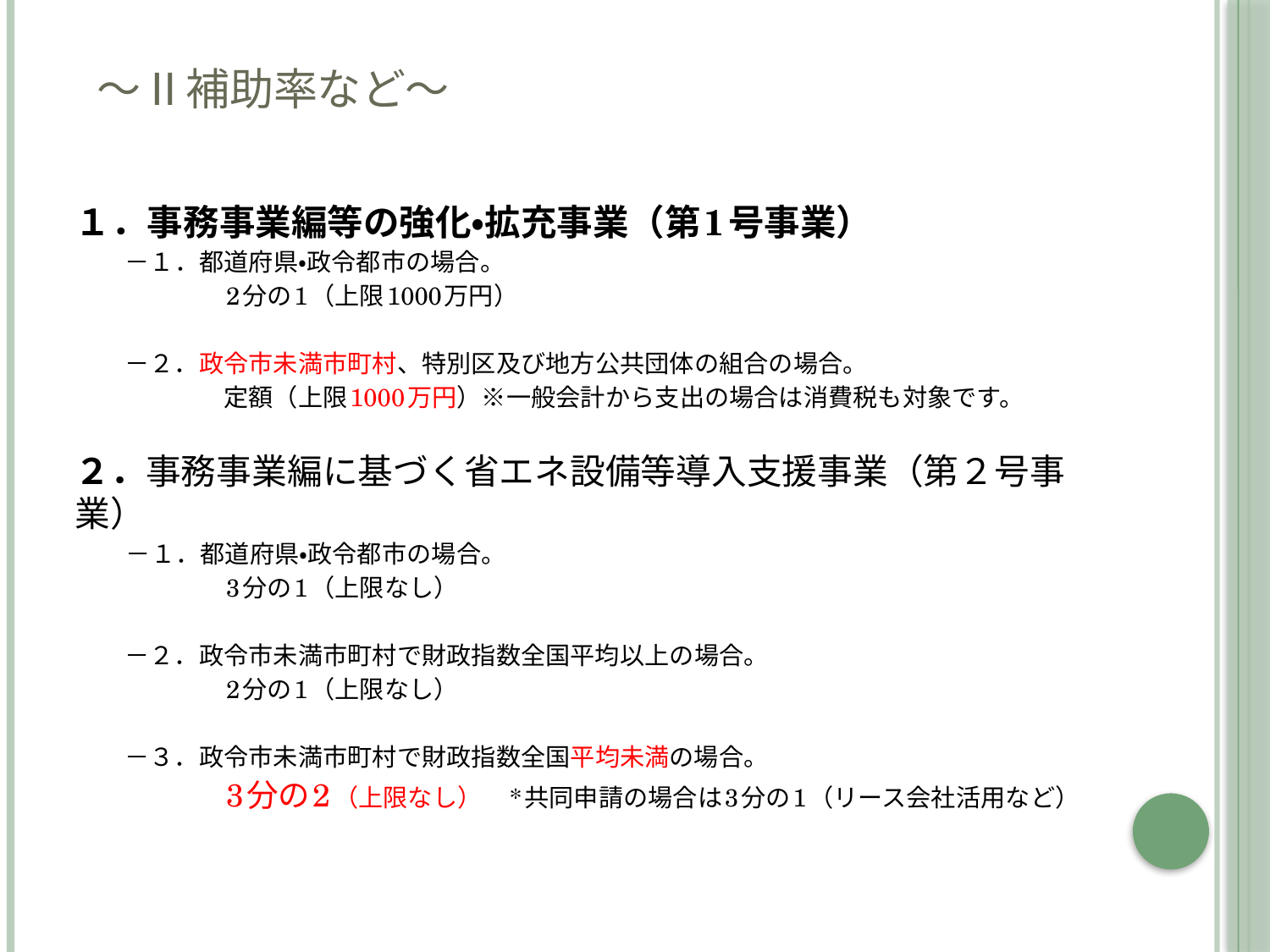

～Ⅱ補助率など～

１．事務事業編等の強化・拡充事業（第1号事業）
　　　　　－１．都道府県・政令都市の場合。
　　　　　　2分の1（上限1000万円）

　　－２．政令市未満市町村、特別区及び地方公共団体の組合の場合。
　　　　　　定額（上限1000万円）※一般会計から支出の場合は消費税も対象です。

２．事務事業編に基づく省エネ設備等導入支援事業（第２号事業）
　　　－１．都道府県・政令都市の場合。
　　　　　　3分の1（上限なし）

　　－２．政令市未満市町村で財政指数全国平均以上の場合。
　　　　　　2分の1（上限なし）

　　－３．政令市未満市町村で財政指数全国平均未満の場合。
　　　　　　3分の2（上限なし）　*共同申請の場合は3分の1（リース会社活用など）